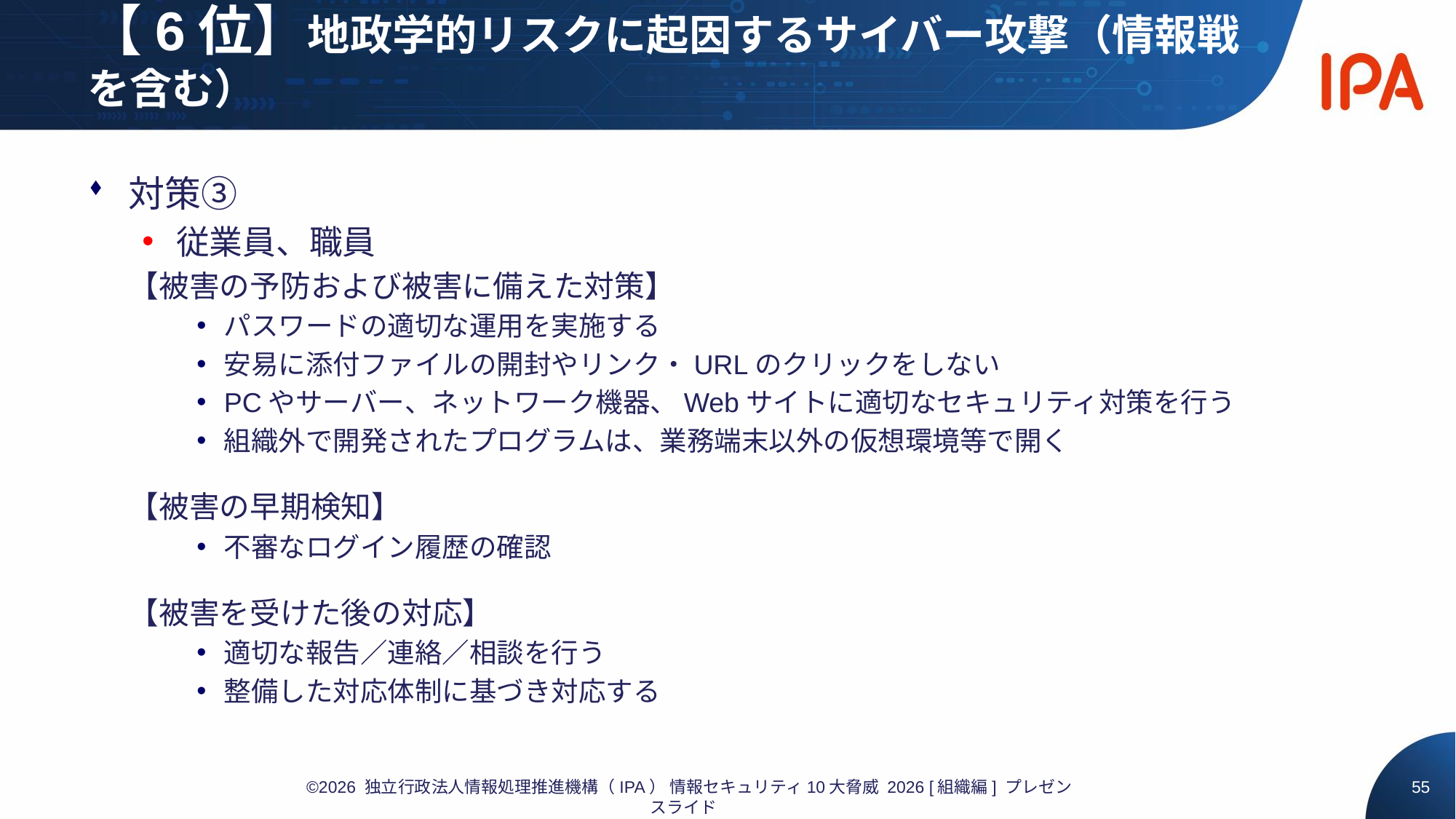

# 【6位】地政学的リスクに起因するサイバー攻撃（情報戦を含む）
対策③
従業員、職員
【被害の予防および被害に備えた対策】
パスワードの適切な運用を実施する
安易に添付ファイルの開封やリンク・URLのクリックをしない
PCやサーバー、ネットワーク機器、Webサイトに適切なセキュリティ対策を行う
組織外で開発されたプログラムは、業務端末以外の仮想環境等で開く

【被害の早期検知】
不審なログイン履歴の確認

【被害を受けた後の対応】
適切な報告／連絡／相談を行う
整備した対応体制に基づき対応する

55
©2026 独立行政法人情報処理推進機構（IPA） 情報セキュリティ10大脅威 2026 [組織編] プレゼンスライド